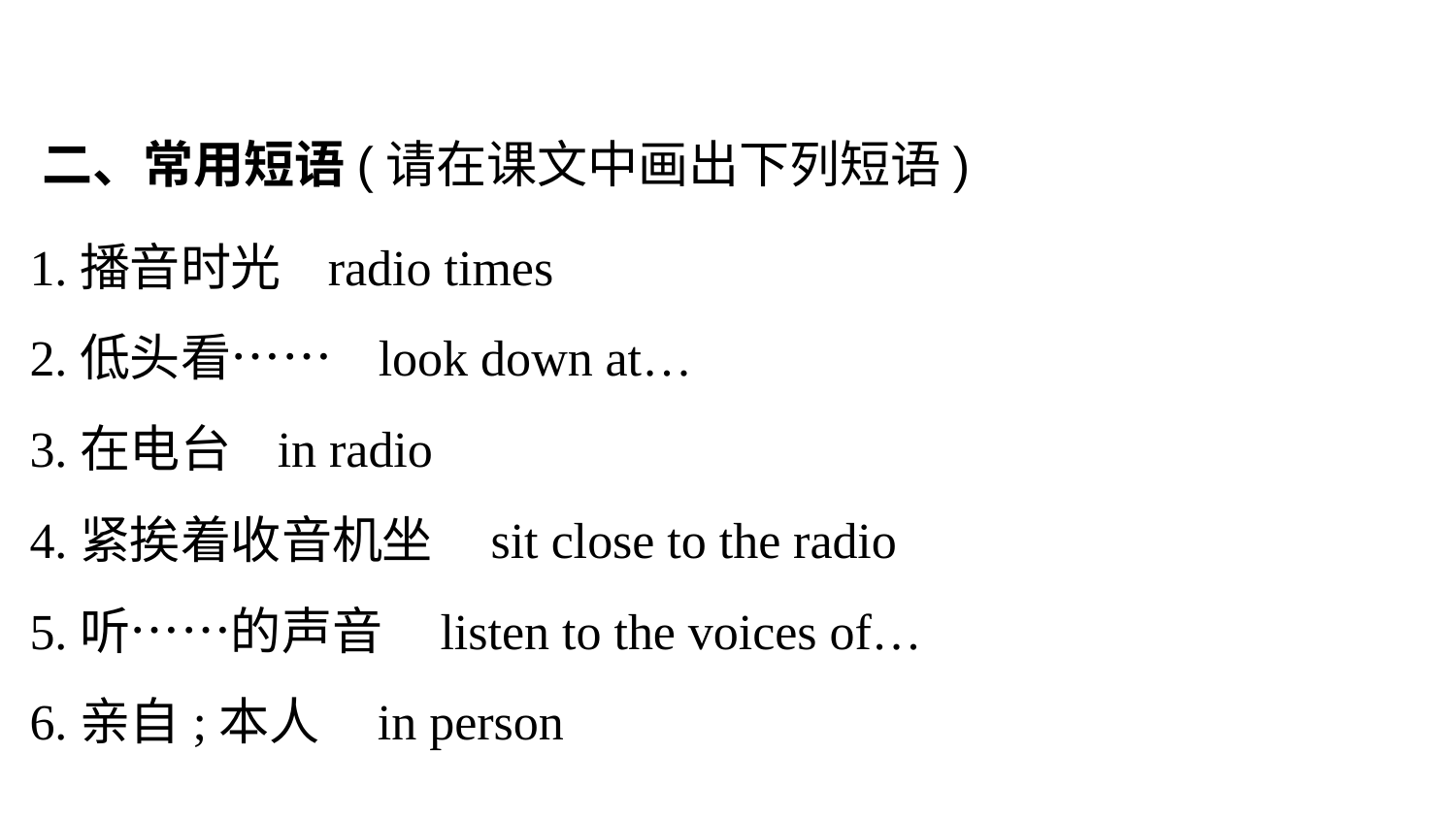

二、常用短语(请在课文中画出下列短语)
1.播音时光   radio times
2.低头看……   look down at…
3.在电台   in radio
4.紧挨着收音机坐    sit close to the radio
5.听……的声音    listen to the voices of…
6.亲自;本人    in person